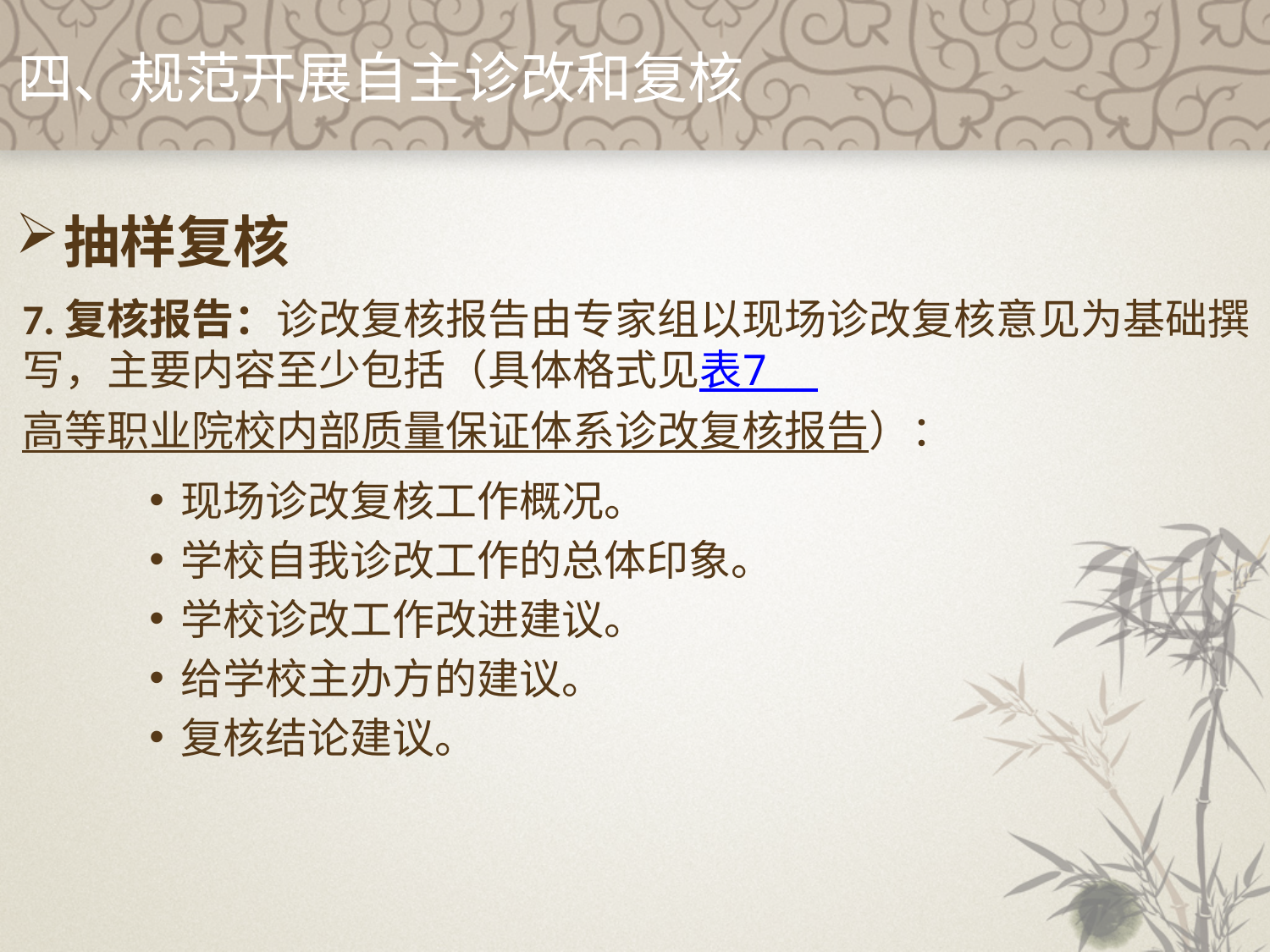

四、规范开展自主诊改和复核
抽样复核
7.复核报告：诊改复核报告由专家组以现场诊改复核意见为基础撰写，主要内容至少包括（具体格式见表7  高等职业院校内部质量保证体系诊改复核报告）：
现场诊改复核工作概况。
学校自我诊改工作的总体印象。
学校诊改工作改进建议。
给学校主办方的建议。
复核结论建议。